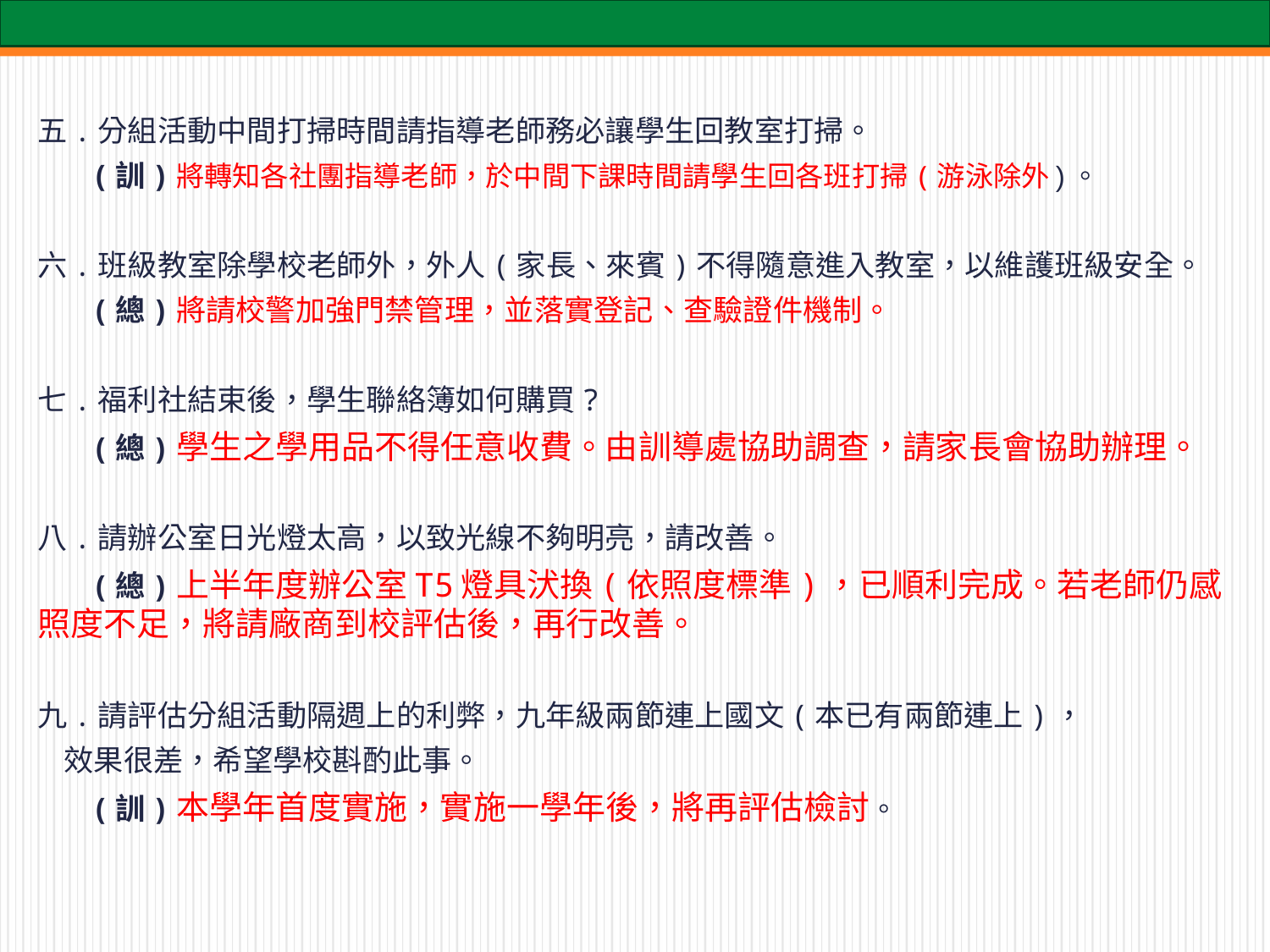

五.分組活動中間打掃時間請指導老師務必讓學生回教室打掃。
   (訓)將轉知各社團指導老師，於中間下課時間請學生回各班打掃(游泳除外)。

六.班級教室除學校老師外，外人(家長、來賓)不得隨意進入教室，以維護班級安全。
   (總)將請校警加強門禁管理，並落實登記、查驗證件機制。

七.福利社結束後，學生聯絡簿如何購買?
   (總)學生之學用品不得任意收費。由訓導處協助調查，請家長會協助辦理。

八.請辦公室日光燈太高，以致光線不夠明亮，請改善。
   (總)上半年度辦公室T5燈具汱換(依照度標準)，已順利完成。若老師仍感照度不足，將請廠商到校評估後，再行改善。

九.請評估分組活動隔週上的利弊，九年級兩節連上國文(本已有兩節連上)，
   效果很差，希望學校斟酌此事。
   (訓)本學年首度實施，實施一學年後，將再評估檢討。